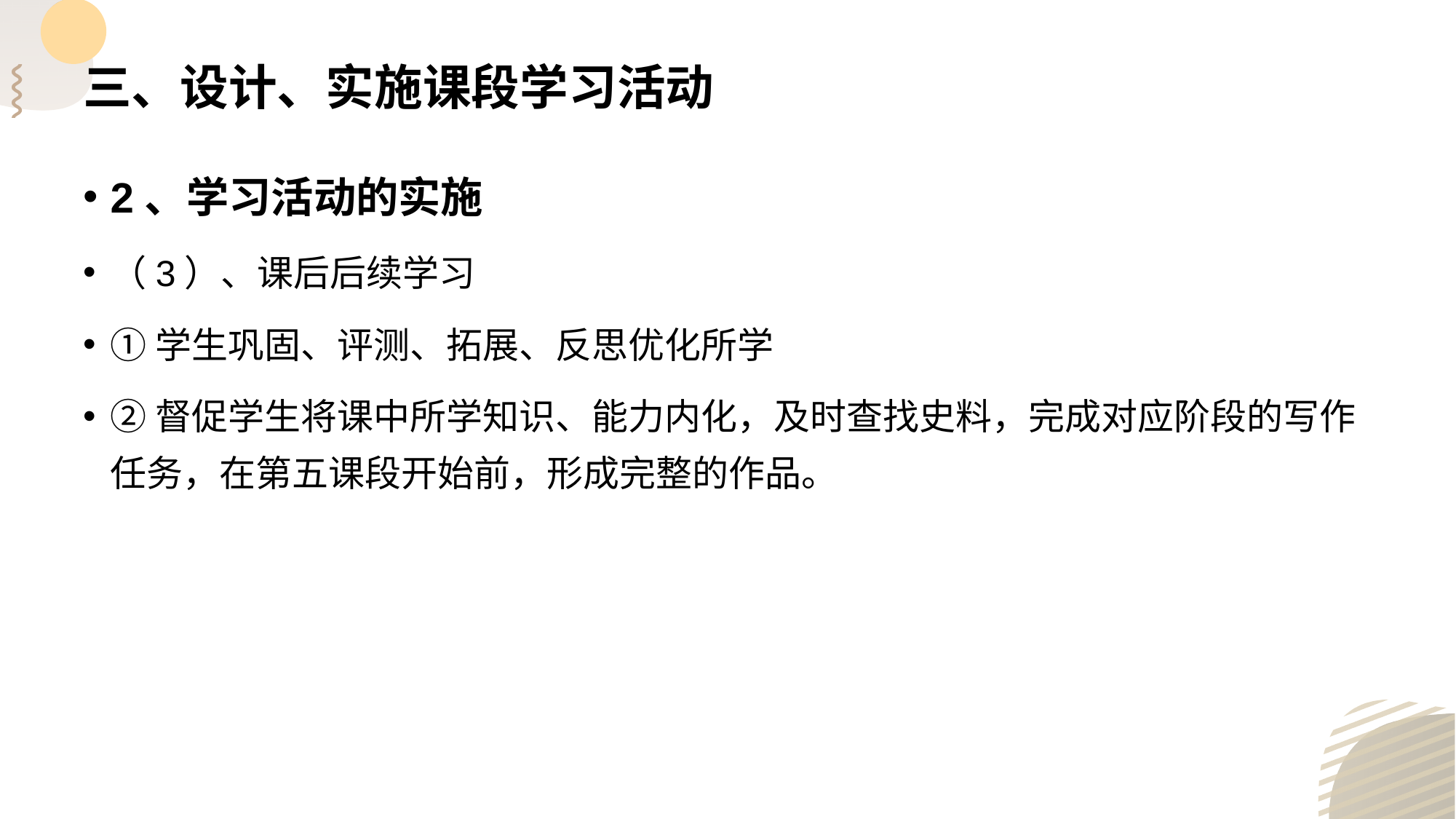

# 三、设计、实施课段学习活动
2、学习活动的实施
（3）、课后后续学习
①学生巩固、评测、拓展、反思优化所学
②督促学生将课中所学知识、能力内化，及时查找史料，完成对应阶段的写作任务，在第五课段开始前，形成完整的作品。